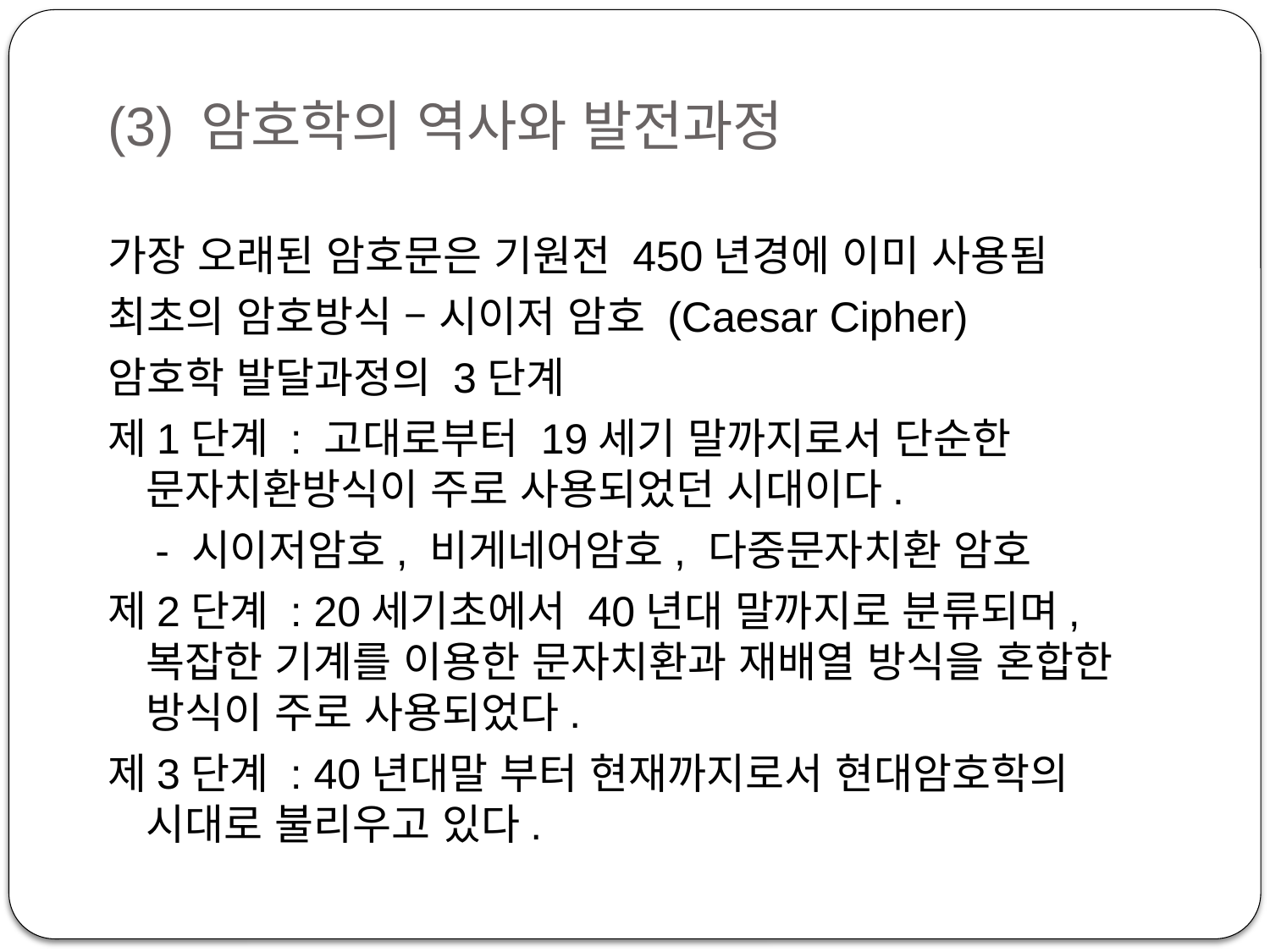

# (3) 암호학의 역사와 발전과정
가장 오래된 암호문은 기원전 450년경에 이미 사용됨
최초의 암호방식 – 시이저 암호 (Caesar Cipher)
암호학 발달과정의 3단계
제1단계 : 고대로부터 19세기 말까지로서 단순한 문자치환방식이 주로 사용되었던 시대이다.
    - 시이저암호, 비게네어암호, 다중문자치환 암호
제2단계 : 20세기초에서 40년대 말까지로 분류되며, 복잡한 기계를 이용한 문자치환과 재배열 방식을 혼합한 방식이 주로 사용되었다.
제3단계 : 40년대말 부터 현재까지로서 현대암호학의 시대로 불리우고 있다.